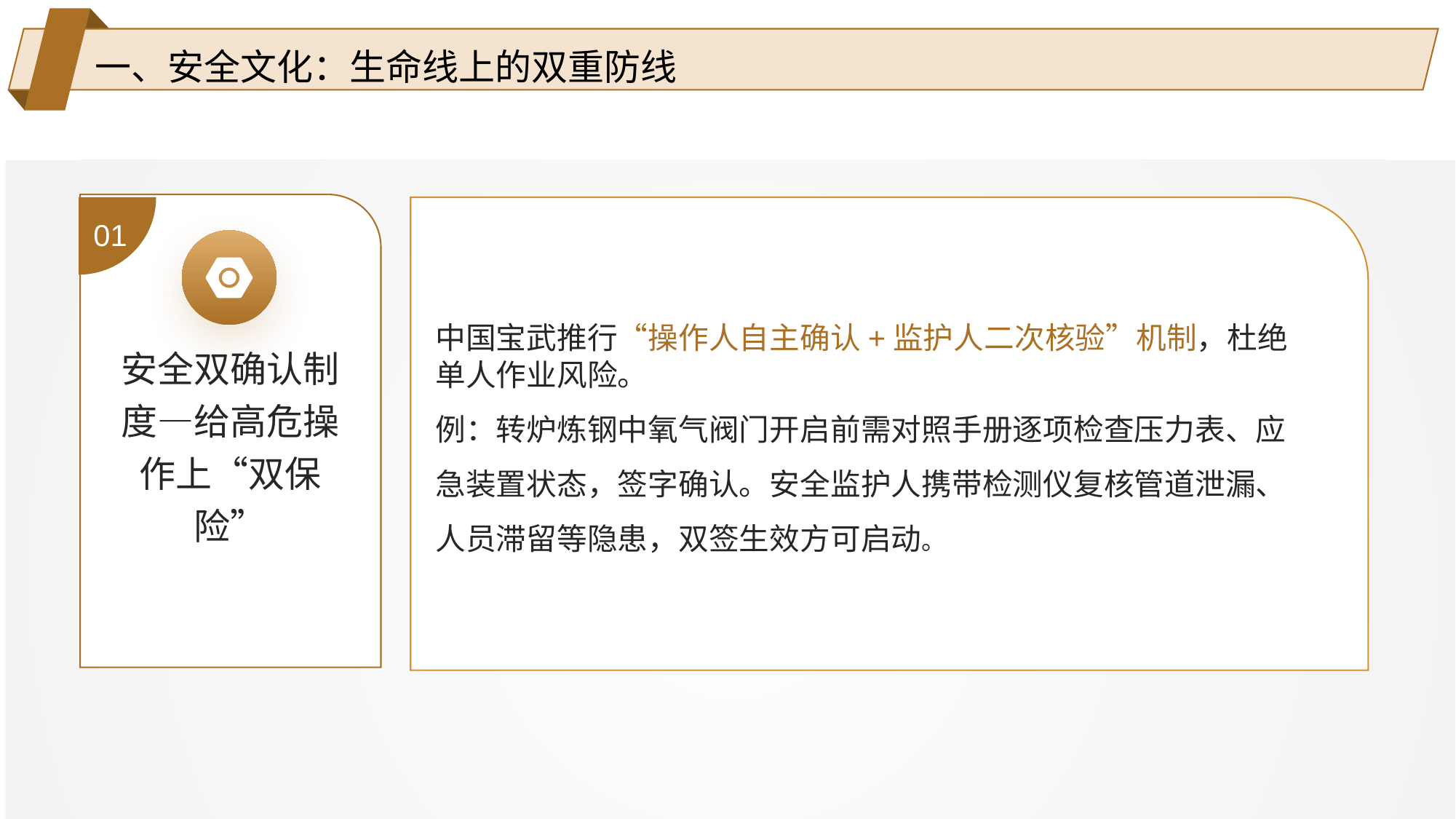

一、安全文化：生命线上的双重防线

01

安全双确认制度—给高危操作上“双保险”
中国宝武推行“操作人自主确认+监护人二次核验”机制，杜绝单人作业风险。
例：转炉炼钢中氧气阀门开启前需对照手册逐项检查压力表、应急装置状态，签字确认。安全监护人携带检测仪复核管道泄漏、人员滞留等隐患，双签生效方可启动。